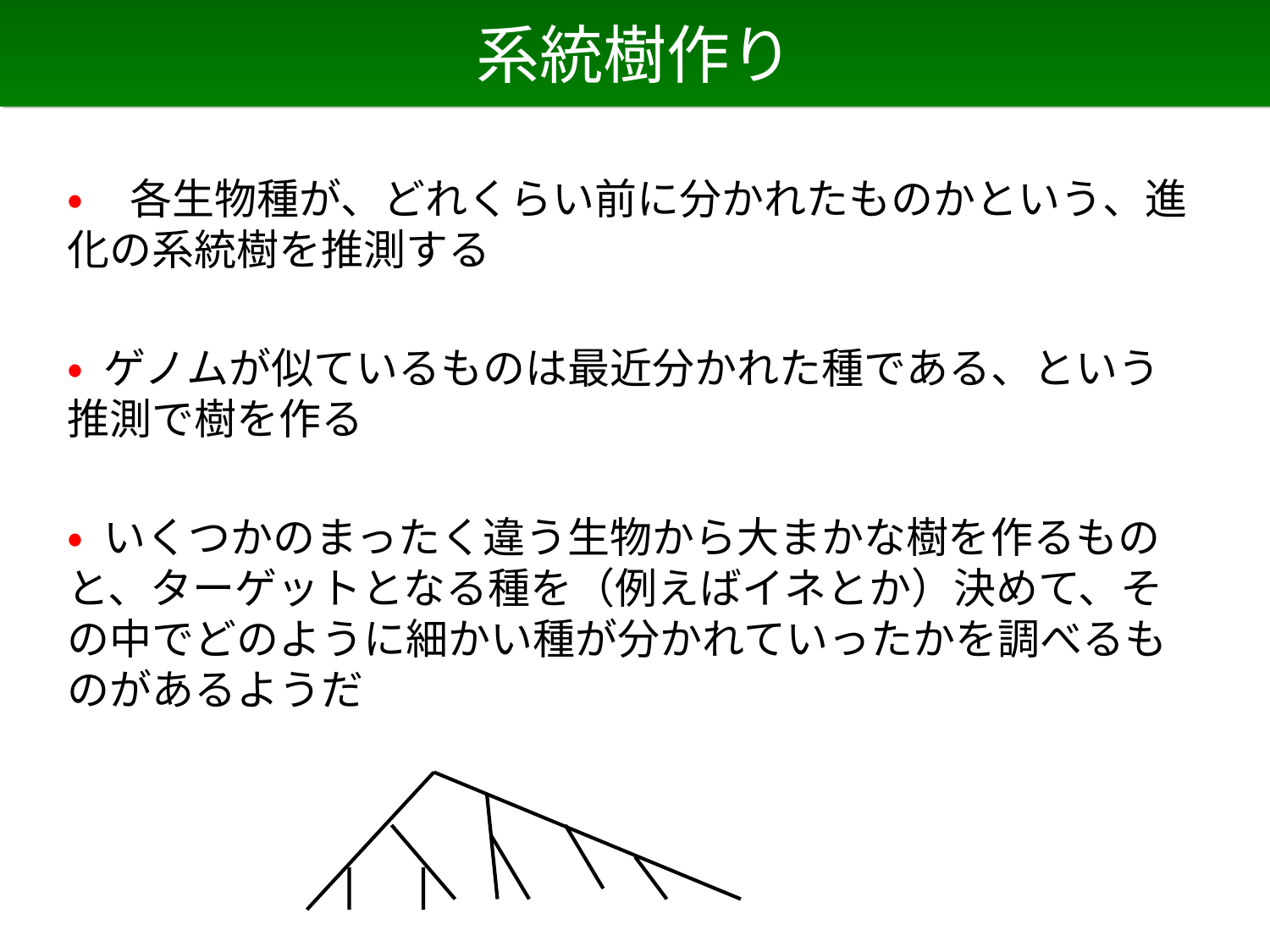

# 系統樹作り
• 各生物種が、どれくらい前に分かれたものかという、進化の系統樹を推測する

• ゲノムが似ているものは最近分かれた種である、という推測で樹を作る

• いくつかのまったく違う生物から大まかな樹を作るものと、ターゲットとなる種を（例えばイネとか）決めて、その中でどのように細かい種が分かれていったかを調べるものがあるようだ